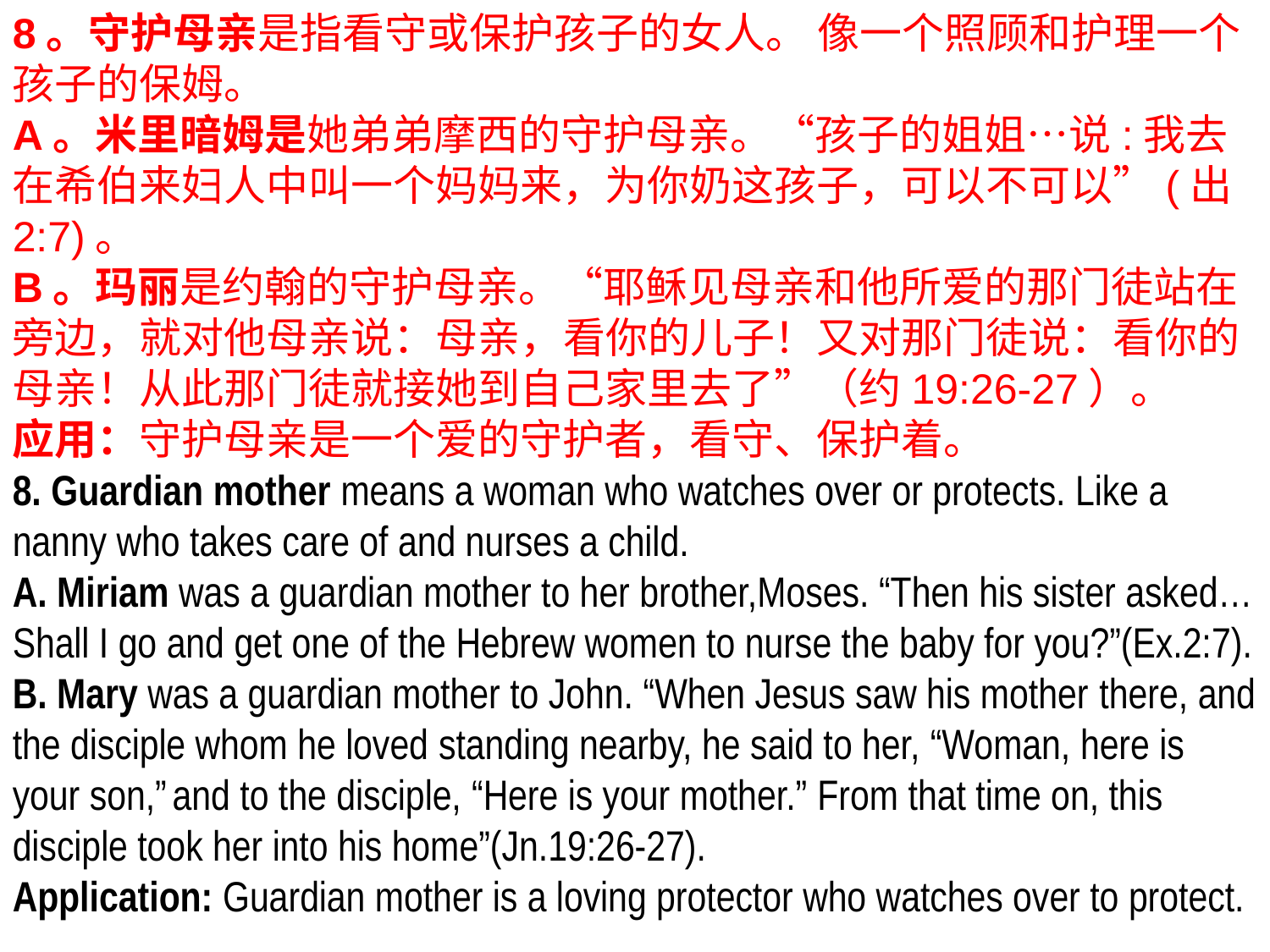

8。守护母亲是指看守或保护孩子的女人。 像一个照顾和护理一个孩子的保姆。
A。米里暗姆是她弟弟摩西的守护母亲。“孩子的姐姐…说:我去在希伯来妇人中叫一个妈妈来，为你奶这孩子，可以不可以”(出2:7)。
B。玛丽是约翰的守护母亲。“耶稣见母亲和他所爱的那门徒站在旁边，就对他母亲说：母亲，看你的儿子！又对那门徒说：看你的母亲！从此那门徒就接她到自己家里去了”（约19:26-27）。
应用：守护母亲是一个爱的守护者，看守、保护着。
8. Guardian mother means a woman who watches over or protects. Like a nanny who takes care of and nurses a child.
A. Miriam was a guardian mother to her brother,Moses. “Then his sister asked… Shall I go and get one of the Hebrew women to nurse the baby for you?”(Ex.2:7).
B. Mary was a guardian mother to John. “When Jesus saw his mother there, and the disciple whom he loved standing nearby, he said to her, “Woman, here is your son,” and to the disciple, “Here is your mother.” From that time on, this disciple took her into his home”(Jn.19:26-27).
Application: Guardian mother is a loving protector who watches over to protect.